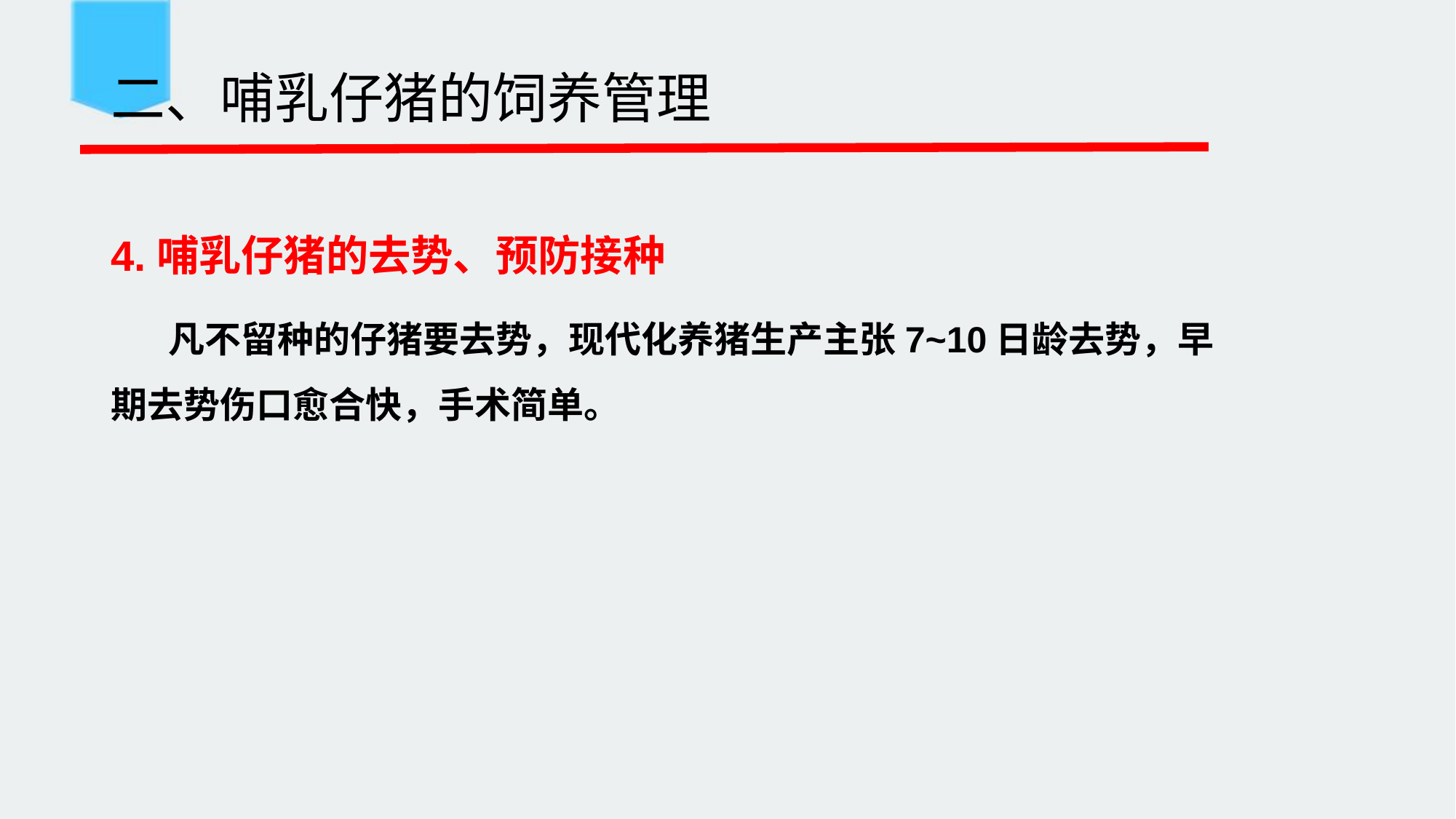

二、哺乳仔猪的饲养管理

4.哺乳仔猪的去势、预防接种
      凡不留种的仔猪要去势，现代化养猪生产主张7~10日龄去势，早期去势伤口愈合快，手术简单。